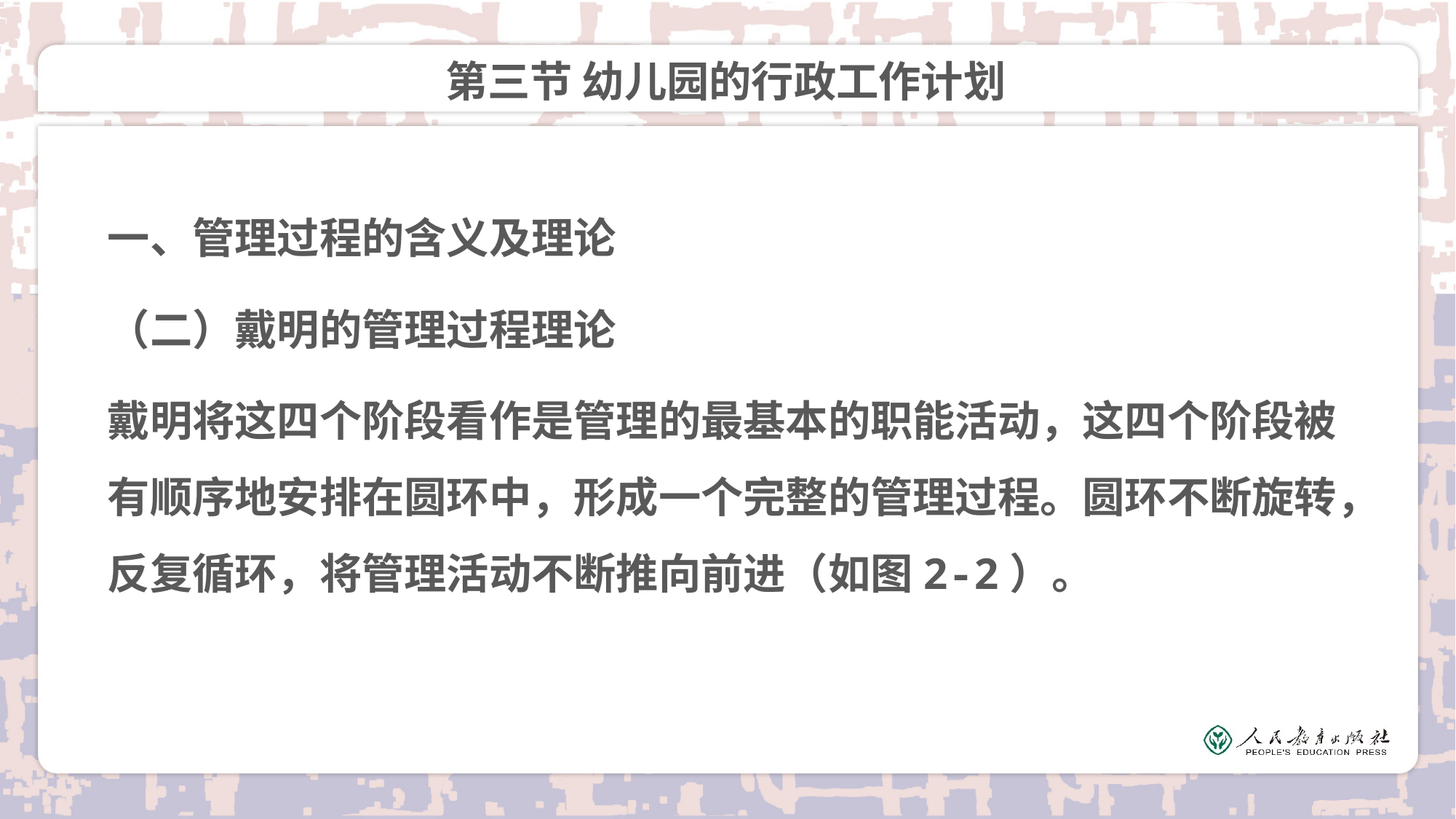

# 第三节 幼儿园的行政工作计划
一、管理过程的含义及理论
（二）戴明的管理过程理论
戴明将这四个阶段看作是管理的最基本的职能活动，这四个阶段被有顺序地安排在圆环中，形成一个完整的管理过程。圆环不断旋转，反复循环，将管理活动不断推向前进（如图2-2）。